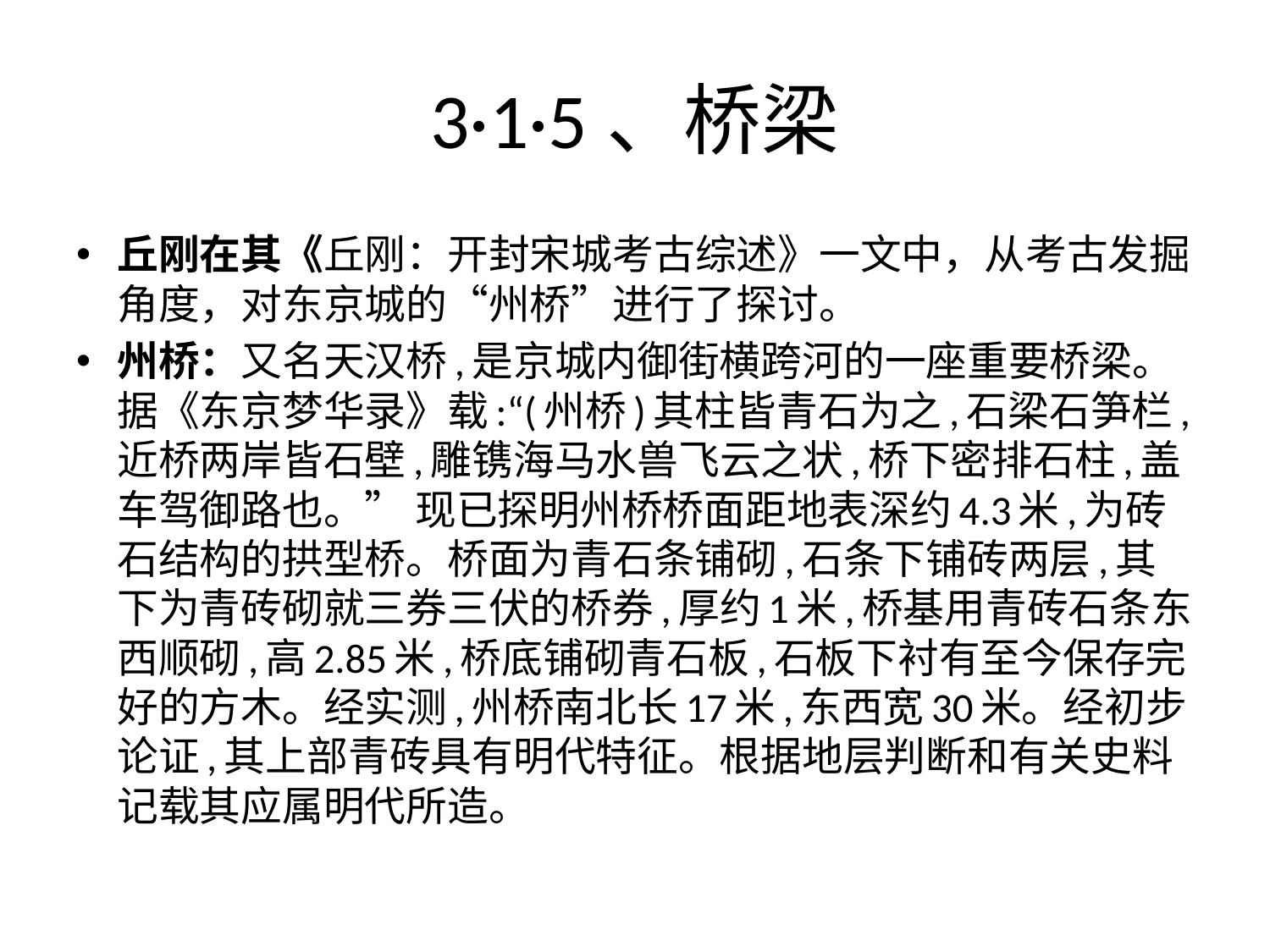

# 3·1·5、桥梁
丘刚在其《丘刚：开封宋城考古综述》一文中，从考古发掘角度，对东京城的“州桥”进行了探讨。
州桥：又名天汉桥,是京城内御街横跨河的一座重要桥梁。据《东京梦华录》载:“(州桥)其柱皆青石为之,石梁石笋栏,近桥两岸皆石壁,雕镌海马水兽飞云之状,桥下密排石柱,盖车驾御路也。” 现已探明州桥桥面距地表深约4.3米,为砖石结构的拱型桥。桥面为青石条铺砌,石条下铺砖两层,其下为青砖砌就三券三伏的桥券,厚约1米,桥基用青砖石条东西顺砌,高2.85米,桥底铺砌青石板,石板下衬有至今保存完好的方木。经实测,州桥南北长17米,东西宽30米。经初步论证,其上部青砖具有明代特征。根据地层判断和有关史料记载其应属明代所造。